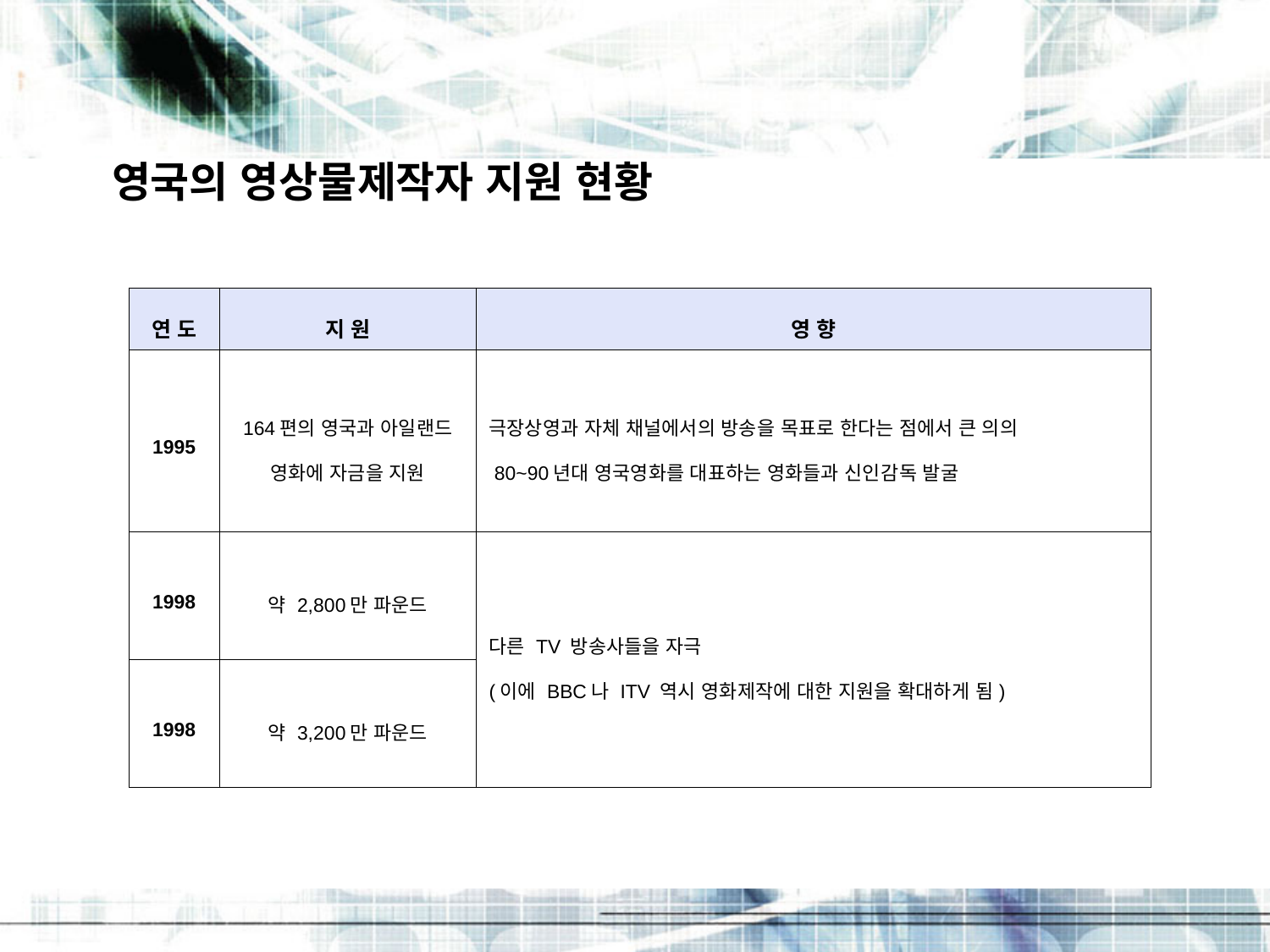

영국의 영상물제작자 지원 현황
| 연 도 | 지 원 | 영 향 |
| --- | --- | --- |
| 1995 | 164편의 영국과 아일랜드 영화에 자금을 지원 | 극장상영과 자체 채널에서의 방송을 목표로 한다는 점에서 큰 의의 80~90년대 영국영화를 대표하는 영화들과 신인감독 발굴 |
| 1998 | 약 2,800만 파운드 | 다른 TV 방송사들을 자극 (이에 BBC나 ITV 역시 영화제작에 대한 지원을 확대하게 됨) |
| 1998 | 약 3,200만 파운드 |  |